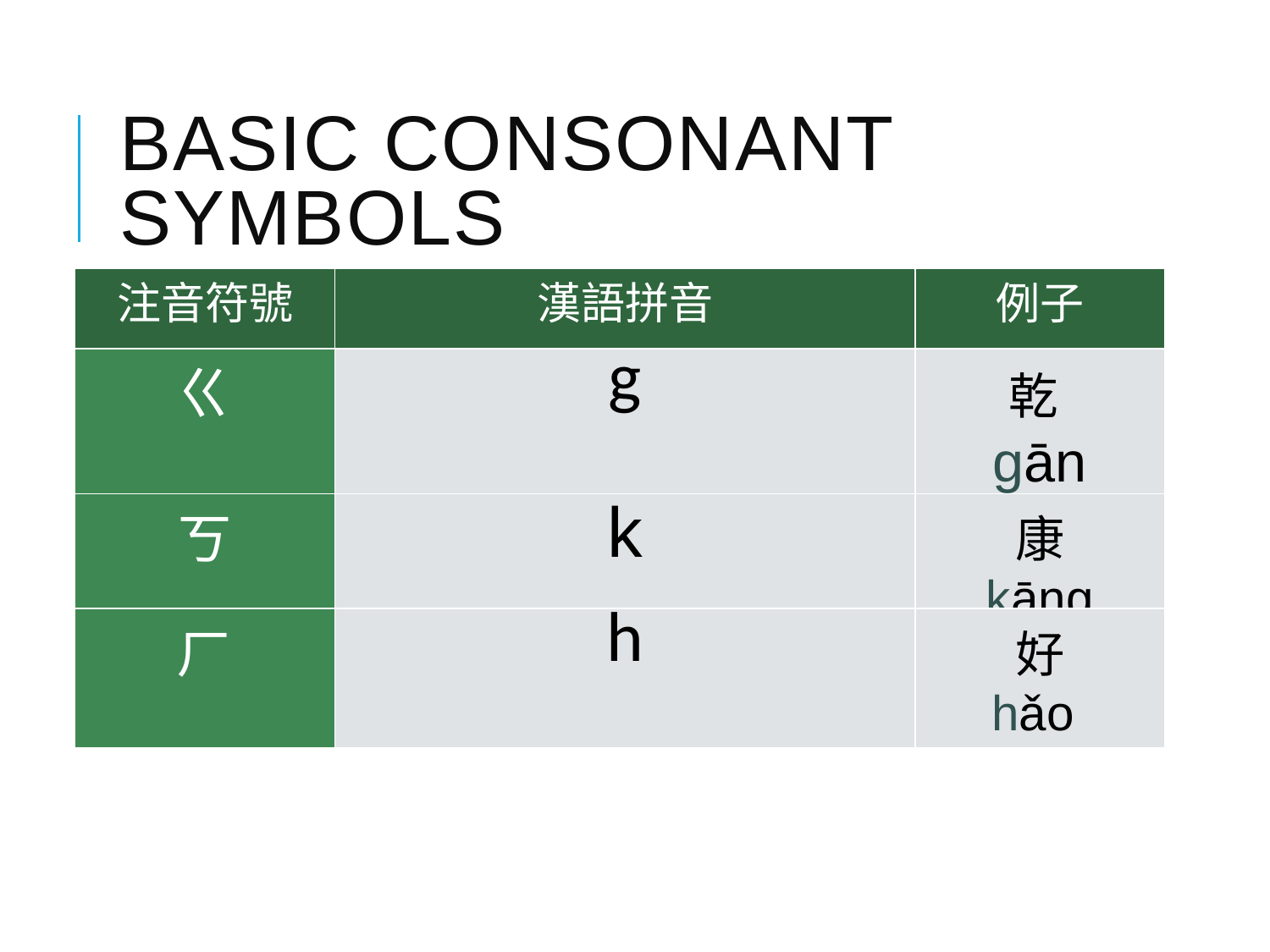

# Basic consonant symbols
| 注音符號 | 漢語拼音 | 例子 |
| --- | --- | --- |
| ㄍ | g | 乾 gān |
| ㄎ | k | 康 kāng |
| ㄏ | h | 好 hǎo |
| --- | --- | --- |